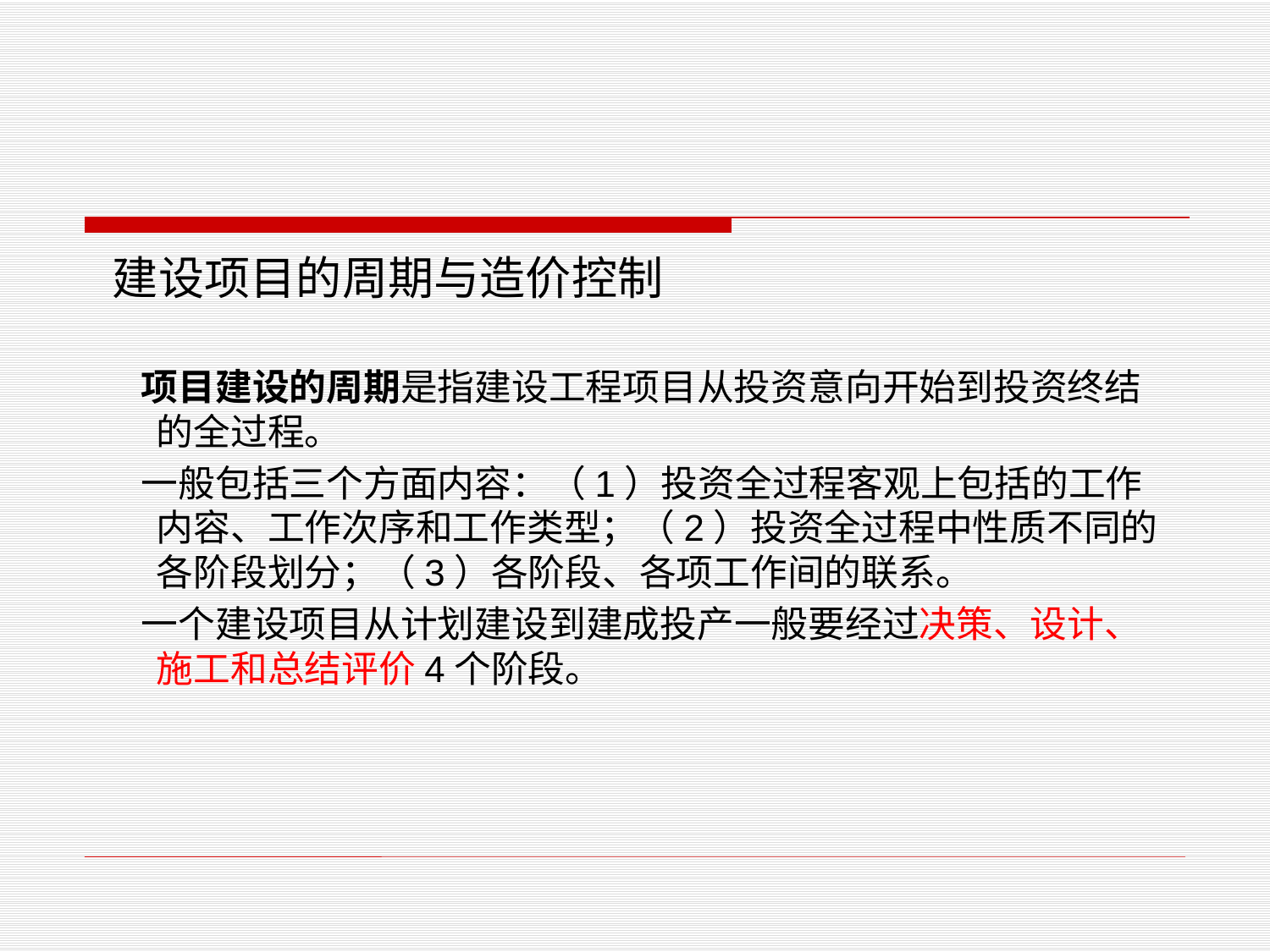

#
 建设项目的周期与造价控制

     项目建设的周期是指建设工程项目从投资意向开始到投资终结的全过程。
     一般包括三个方面内容：（1）投资全过程客观上包括的工作内容、工作次序和工作类型；（2）投资全过程中性质不同的各阶段划分；（3）各阶段、各项工作间的联系。
     一个建设项目从计划建设到建成投产一般要经过决策、设计、施工和总结评价4个阶段。